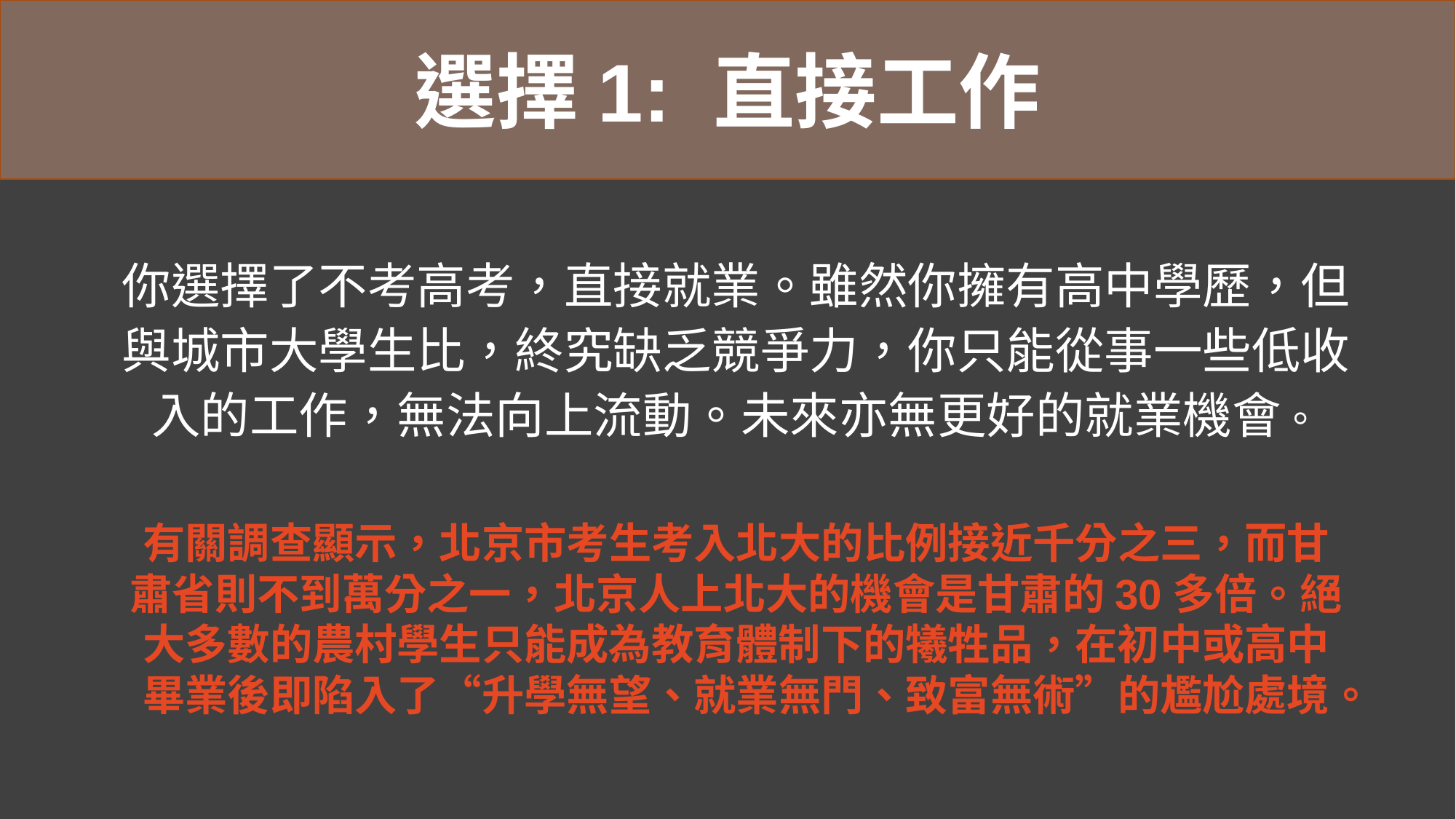

選擇1: 直接工作
你選擇了不考高考，直接就業。雖然你擁有高中學歷，但與城市大學生比，終究缺乏競爭力，你只能從事一些低收入的工作，無法向上流動。未來亦無更好的就業機會。
有關調查顯示，北京市考生考入北大的比例接近千分之三，而甘肅省則不到萬分之一，北京人上北大的機會是甘肅的30多倍。絕大多數的農村學生只能成為教育體制下的犧牲品，在初中或高中畢業後即陷入了“升學無望、就業無門、致富無術”的尷尬處境。